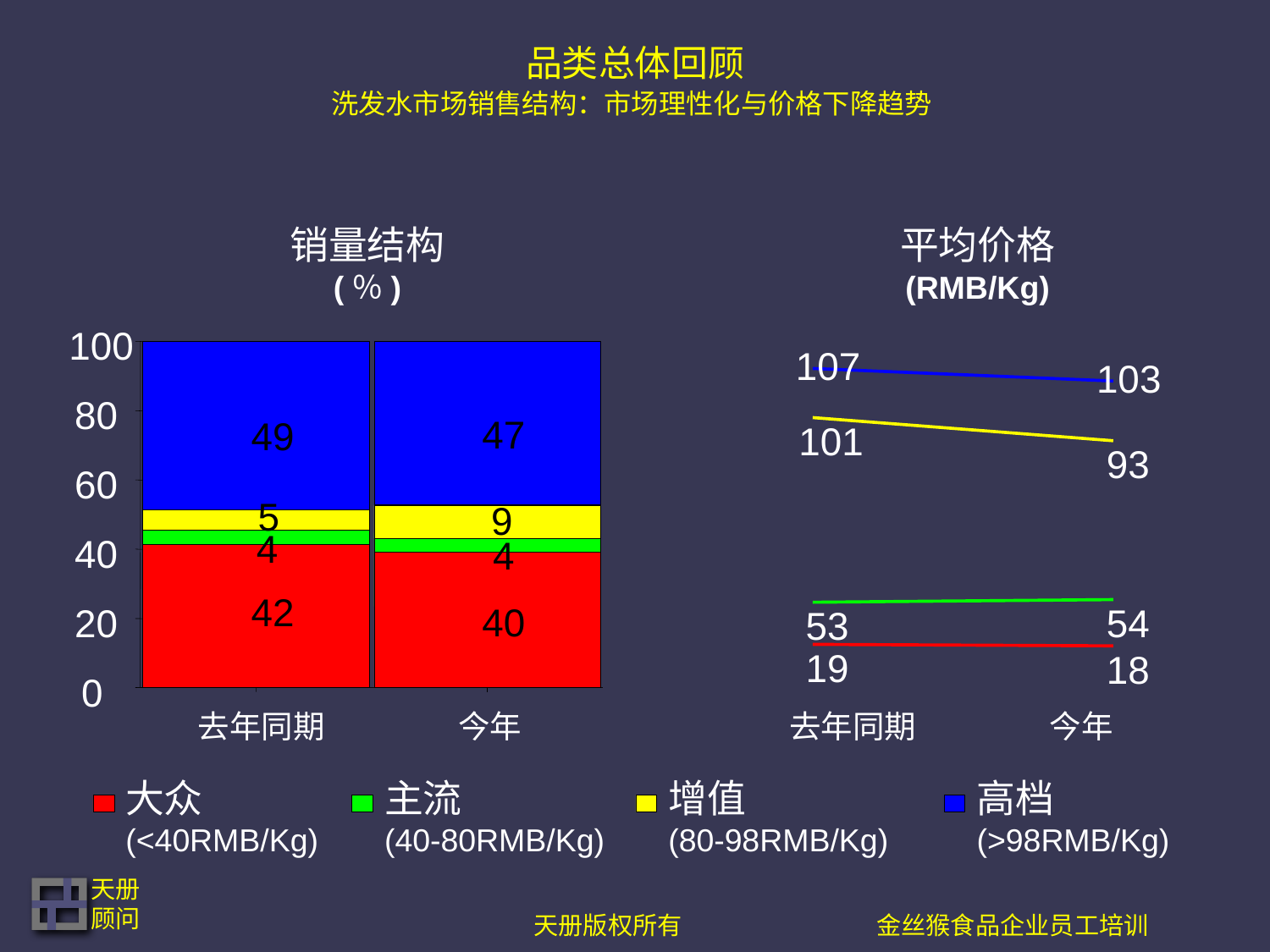

# 品类总体回顾 洗发水市场销售结构：市场理性化与价格下降趋势
销量结构
(％)
平均价格
(RMB/Kg)
100

80
47

49
60

5
 9

4
40

 4

42
40
20

0

107
103

101

93
54

53
19

18
   去年同期               今年
   去年同期               今年
大众
(<40RMB/Kg)
主流
(40-80RMB/Kg)
增值
(80-98RMB/Kg)
高档
(>98RMB/Kg)

25